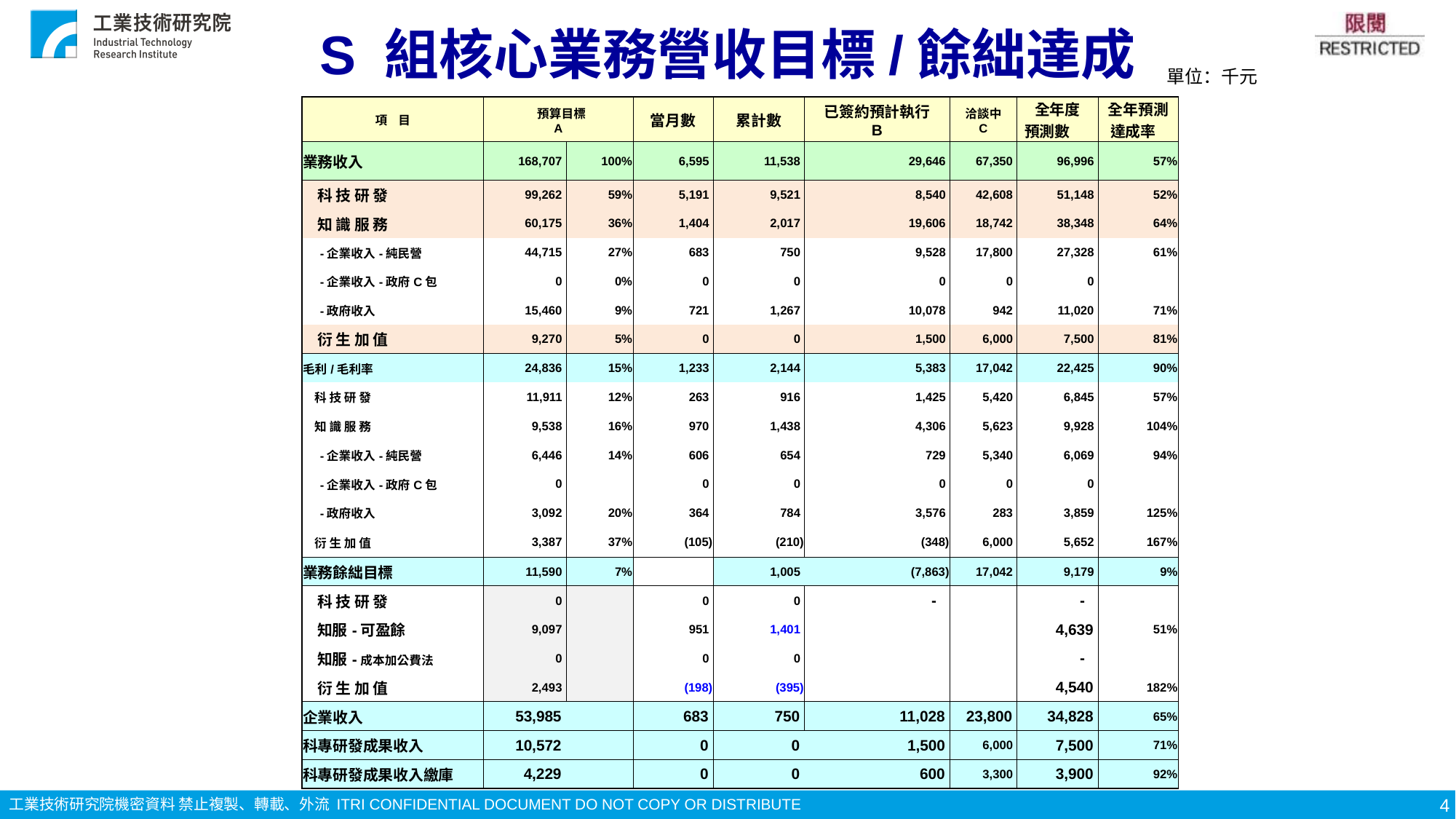

S 組核心業務營收目標/餘絀達成
單位：千元
| 項 目 | 預算目標 A |  | 當月數 | 累計數 | 已簽約預計執行 B | 洽談中 C | 全年度 預測數 | 全年預測 達成率 |
| --- | --- | --- | --- | --- | --- | --- | --- | --- |
| 業務收入 | 168,707 | 100% | 6,595 | 11,538 | 29,646 | 67,350 | 96,996 | 57% |
| 科 技 研 發 | 99,262 | 59% | 5,191 | 9,521 | 8,540 | 42,608 | 51,148 | 52% |
| 知 識 服 務 | 60,175 | 36% | 1,404 | 2,017 | 19,606 | 18,742 | 38,348 | 64% |
| -企業收入-純民營 | 44,715 | 27% | 683 | 750 | 9,528 | 17,800 | 27,328 | 61% |
| -企業收入-政府C包 | 0 | 0% | 0 | 0 | 0 | 0 | 0 |  |
| -政府收入 | 15,460 | 9% | 721 | 1,267 | 10,078 | 942 | 11,020 | 71% |
| 衍 生 加 值 | 9,270 | 5% | 0 | 0 | 1,500 | 6,000 | 7,500 | 81% |
| 毛利/毛利率 | 24,836 | 15% | 1,233 | 2,144 | 5,383 | 17,042 | 22,425 | 90% |
| 科 技 研 發 | 11,911 | 12% | 263 | 916 | 1,425 | 5,420 | 6,845 | 57% |
| 知 識 服 務 | 9,538 | 16% | 970 | 1,438 | 4,306 | 5,623 | 9,928 | 104% |
| -企業收入-純民營 | 6,446 | 14% | 606 | 654 | 729 | 5,340 | 6,069 | 94% |
| -企業收入-政府C包 | 0 |  | 0 | 0 | 0 | 0 | 0 |  |
| -政府收入 | 3,092 | 20% | 364 | 784 | 3,576 | 283 | 3,859 | 125% |
| 衍 生 加 值 | 3,387 | 37% | (105) | (210) | (348) | 6,000 | 5,652 | 167% |
| 業務餘絀目標 | 11,590 | 7% |  | 1,005 | (7,863) | 17,042 | 9,179 | 9% |
| 科 技 研 發 | 0 |  | 0 | 0 | - |  | - |  |
| 知服-可盈餘 | 9,097 |  | 951 | 1,401 |  |  | 4,639 | 51% |
| 知服-成本加公費法 | 0 |  | 0 | 0 |  |  | - |  |
| 衍 生 加 值 | 2,493 |  | (198) | (395) |  |  | 4,540 | 182% |
| 企業收入 | 53,985 |  | 683 | 750 | 11,028 | 23,800 | 34,828 | 65% |
| 科專研發成果收入 | 10,572 |  | 0 | 0 | 1,500 | 6,000 | 7,500 | 71% |
| 科專研發成果收入繳庫 | 4,229 |  | 0 | 0 | 600 | 3,300 | 3,900 | 92% |
4